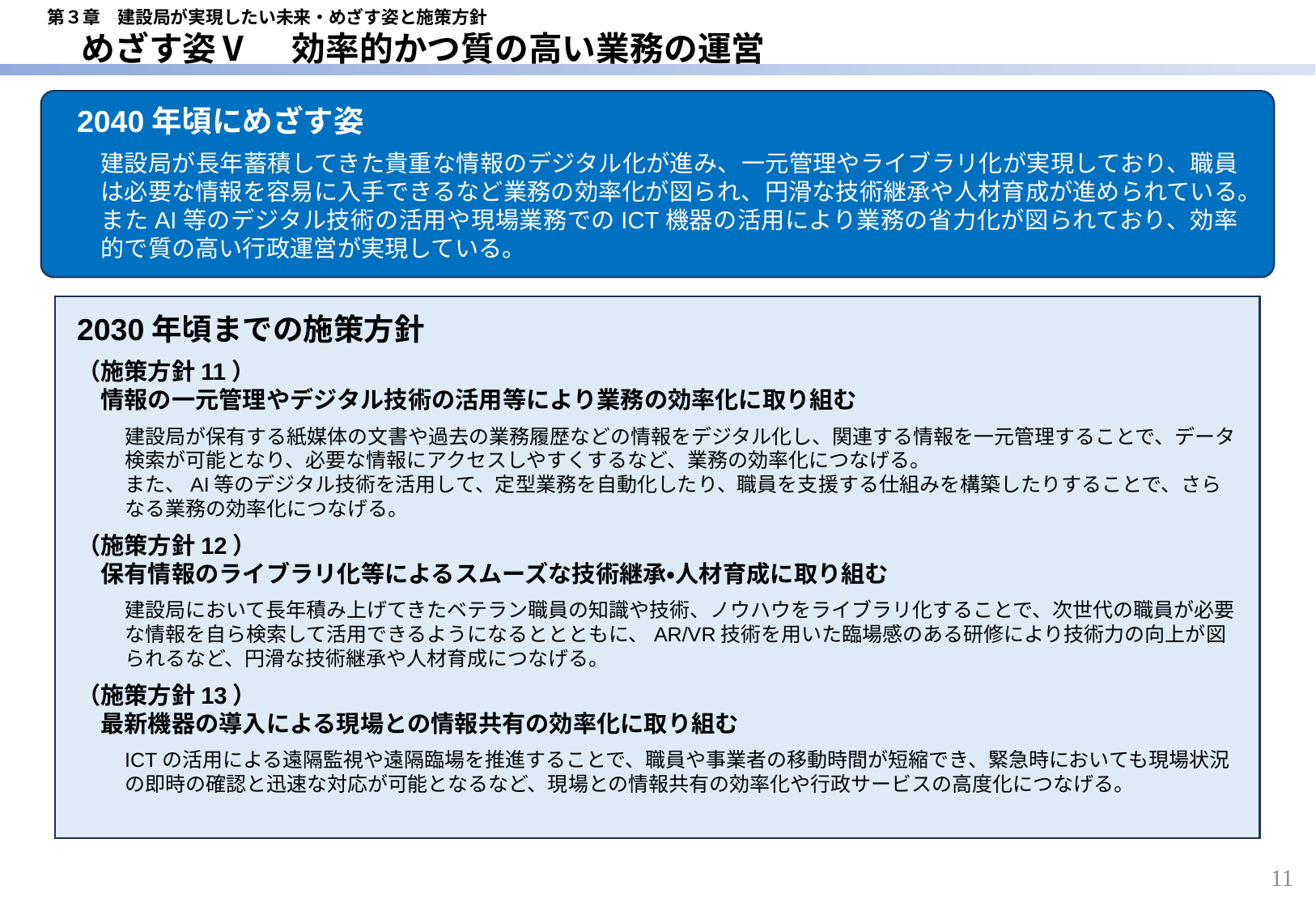

第３章　建設局が実現したい未来・めざす姿と施策方針
　めざす姿Ⅴ 　効率的かつ質の高い業務の運営

2040年頃にめざす姿
建設局が長年蓄積してきた貴重な情報のデジタル化が進み、一元管理やライブラリ化が実現しており、職員は必要な情報を容易に入手できるなど業務の効率化が図られ、円滑な技術継承や人材育成が進められている。またAI等のデジタル技術の活用や現場業務でのICT機器の活用により業務の省力化が図られており、効率的で質の高い行政運営が実現している。

2030年頃までの施策方針
（施策方針11）
　情報の一元管理やデジタル技術の活用等により業務の効率化に取り組む
建設局が保有する紙媒体の文書や過去の業務履歴などの情報をデジタル化し、関連する情報を一元管理することで、データ検索が可能となり、必要な情報にアクセスしやすくするなど、業務の効率化につなげる。
また、AI等のデジタル技術を活用して、定型業務を自動化したり、職員を支援する仕組みを構築したりすることで、さらなる業務の効率化につなげる。
（施策方針12）
　保有情報のライブラリ化等によるスムーズな技術継承・人材育成に取り組む
建設局において長年積み上げてきたベテラン職員の知識や技術、ノウハウをライブラリ化することで、次世代の職員が必要な情報を自ら検索して活用できるようになるととともに、AR/VR技術を用いた臨場感のある研修により技術力の向上が図られるなど、円滑な技術継承や人材育成につなげる。
（施策方針13）
　最新機器の導入による現場との情報共有の効率化に取り組む
ICTの活用による遠隔監視や遠隔臨場を推進することで、職員や事業者の移動時間が短縮でき、緊急時においても現場状況の即時の確認と迅速な対応が可能となるなど、現場との情報共有の効率化や行政サービスの高度化につなげる。

11